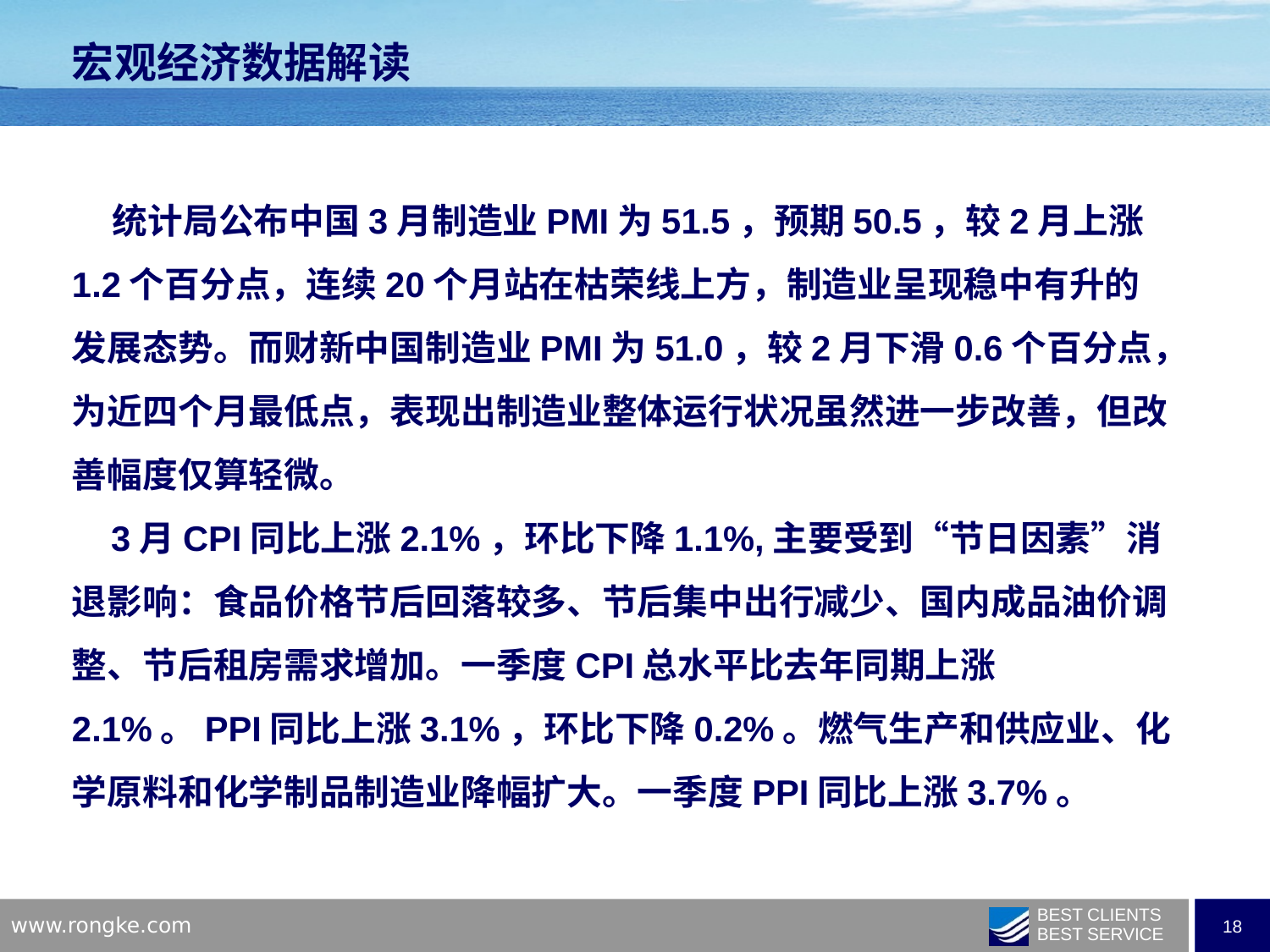

宏观经济数据解读

    统计局公布中国3月制造业PMI为51.5，预期50.5，较2月上涨1.2个百分点，连续20个月站在枯荣线上方，制造业呈现稳中有升的发展态势。而财新中国制造业PMI为51.0，较2月下滑0.6个百分点，为近四个月最低点，表现出制造业整体运行状况虽然进一步改善，但改善幅度仅算轻微。
    3月CPI同比上涨2.1%，环比下降1.1%,主要受到“节日因素”消退影响：食品价格节后回落较多、节后集中出行减少、国内成品油价调整、节后租房需求增加。一季度CPI总水平比去年同期上涨2.1%。PPI同比上涨3.1%，环比下降0.2%。燃气生产和供应业、化学原料和化学制品制造业降幅扩大。一季度PPI同比上涨3.7%。